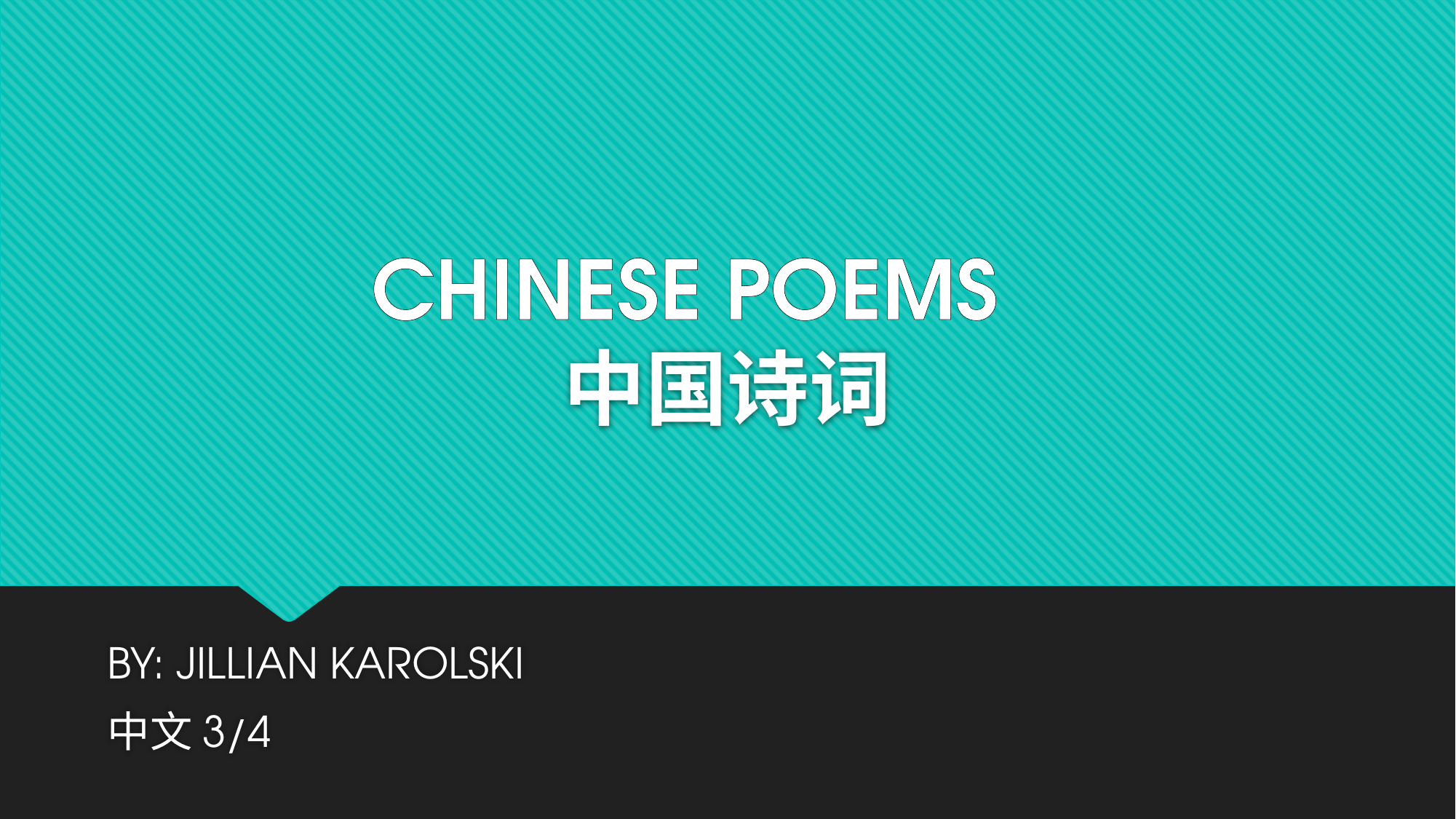

# 中国诗词
CHINESE POEMS
BY: JILLIAN KAROLSKI
中文3/4